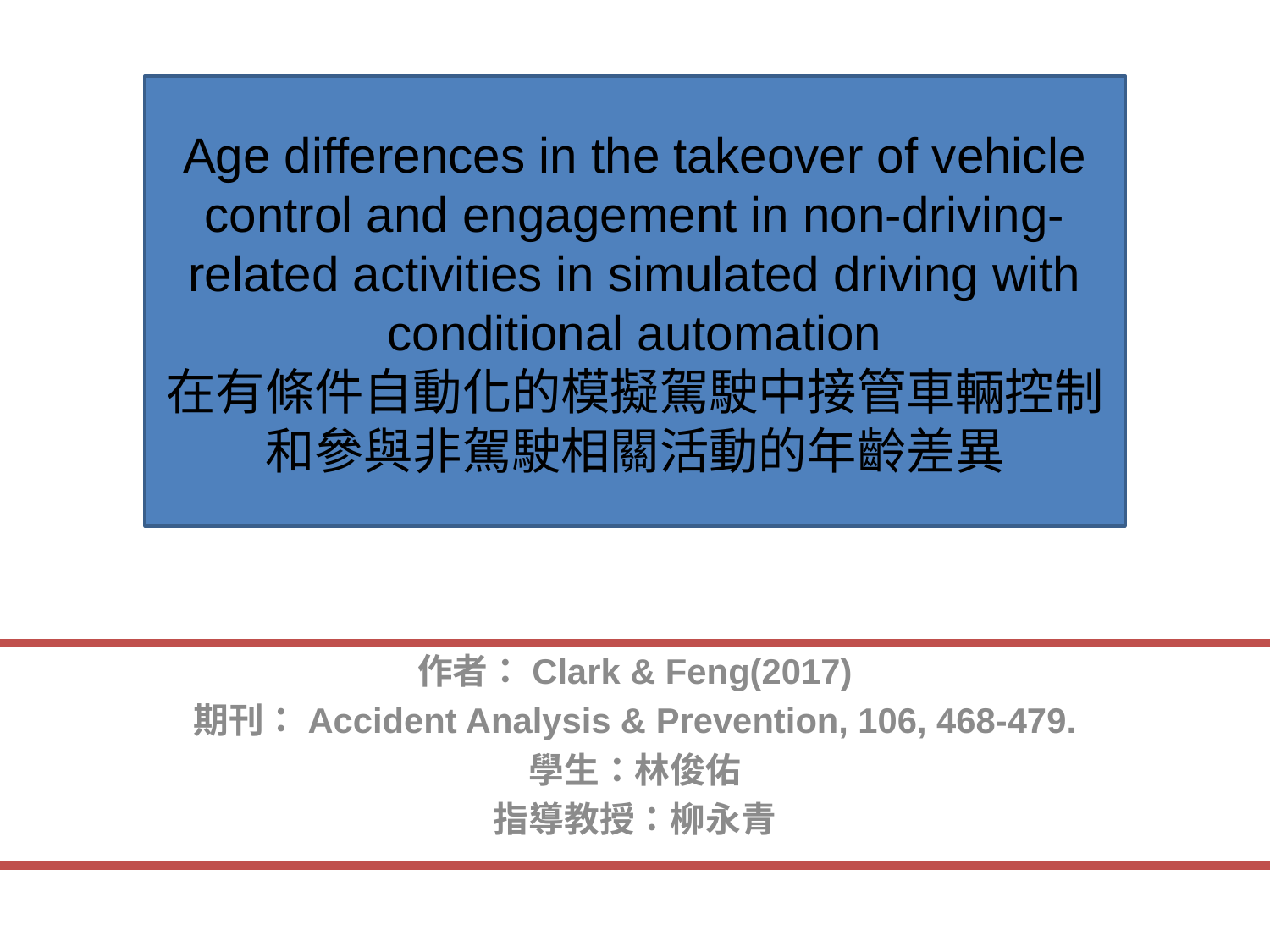

Age differences in the takeover of vehicle control and engagement in non-driving-related activities in simulated driving with conditional automation
在有條件自動化的模擬駕駛中接管車輛控制和參與非駕駛相關活動的年齡差異
作者：Clark & Feng(2017)
期刊：Accident Analysis & Prevention, 106, 468-479.
學生：林俊佑
指導教授：柳永青